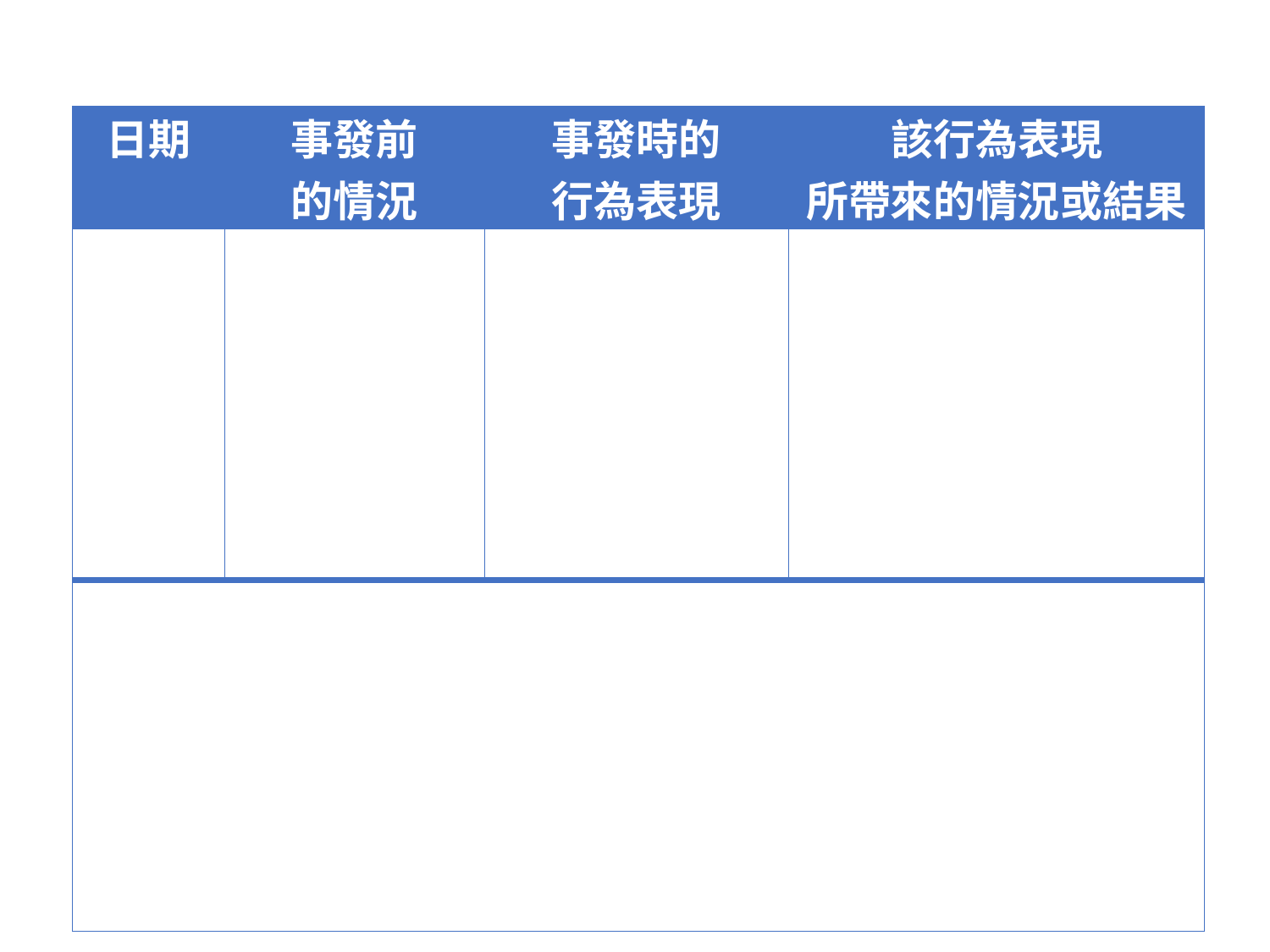

| 日期 | 事發前 的情況 | 事發時的 行為表現 | 該行為表現 所帶來的情況或結果 |
| --- | --- | --- | --- |
|  |  |  |  |
|  |  |  |  |